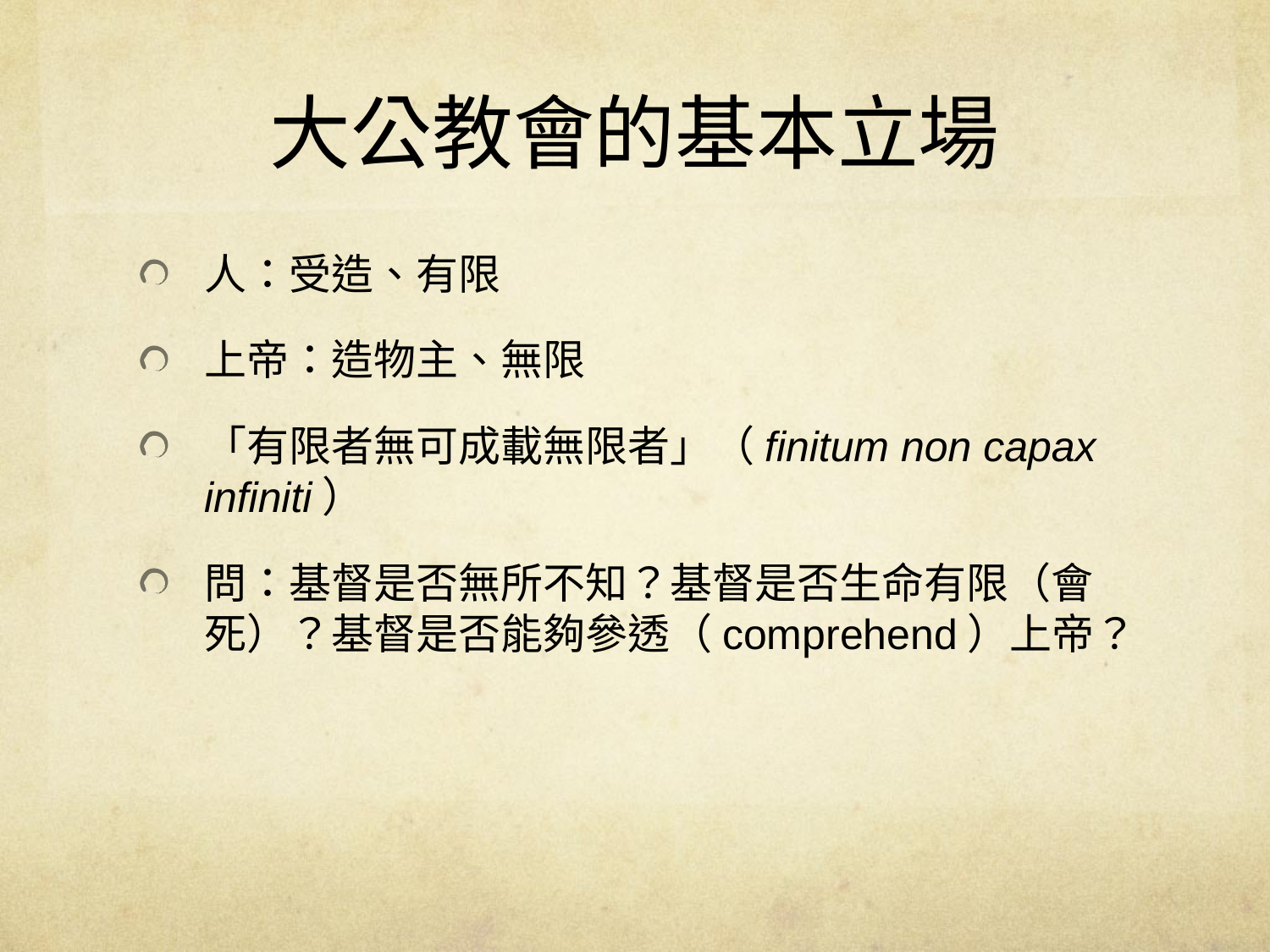

# 大公教會的基本立場
人：受造、有限
上帝：造物主、無限
「有限者無可成載無限者」（finitum non capax infiniti）
問：基督是否無所不知？基督是否生命有限（會死）？基督是否能夠參透（comprehend）上帝？